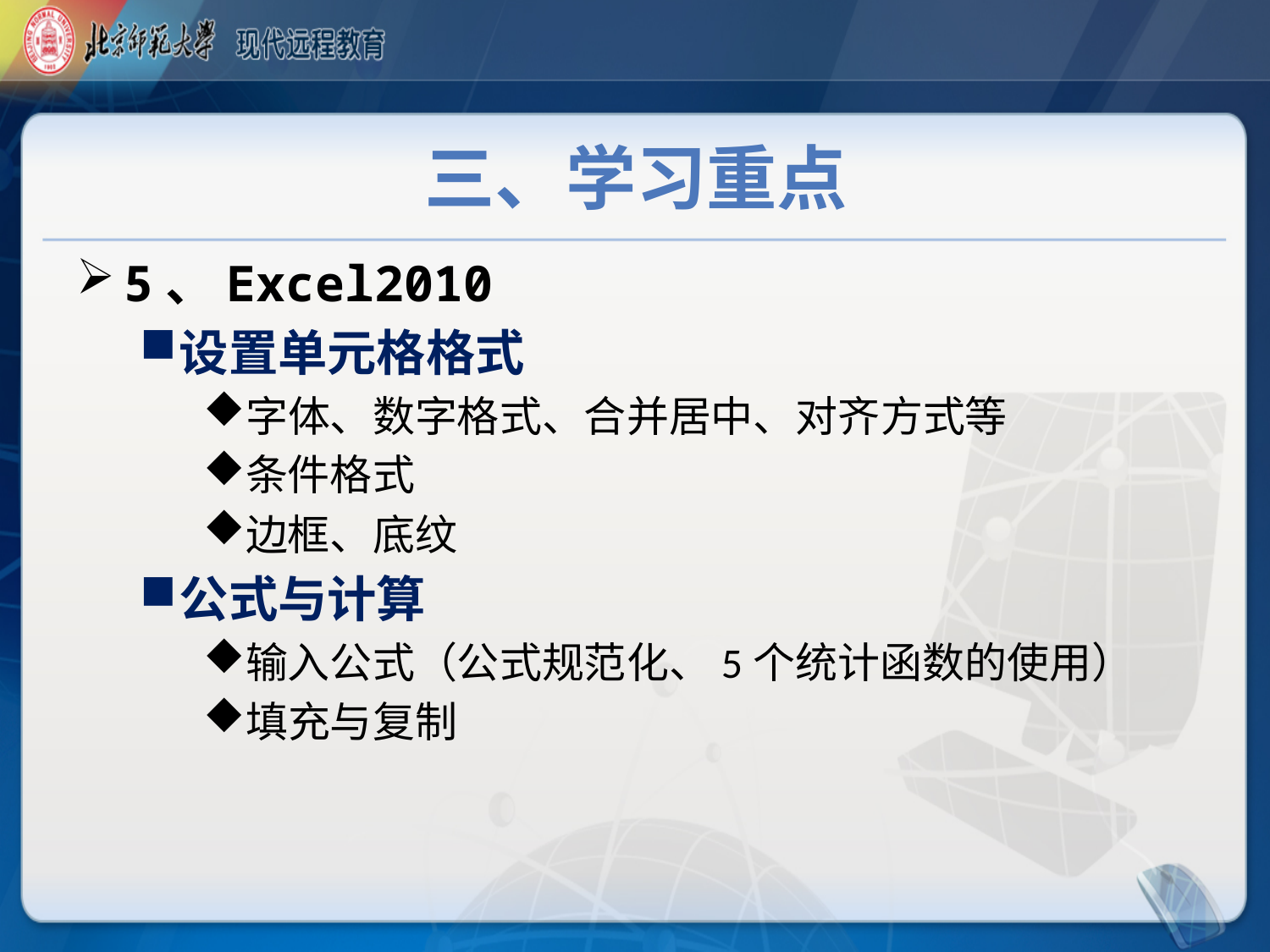

# 三、学习重点
5、Excel2010
设置单元格格式
字体、数字格式、合并居中、对齐方式等
条件格式
边框、底纹
公式与计算
输入公式（公式规范化、5个统计函数的使用）
填充与复制